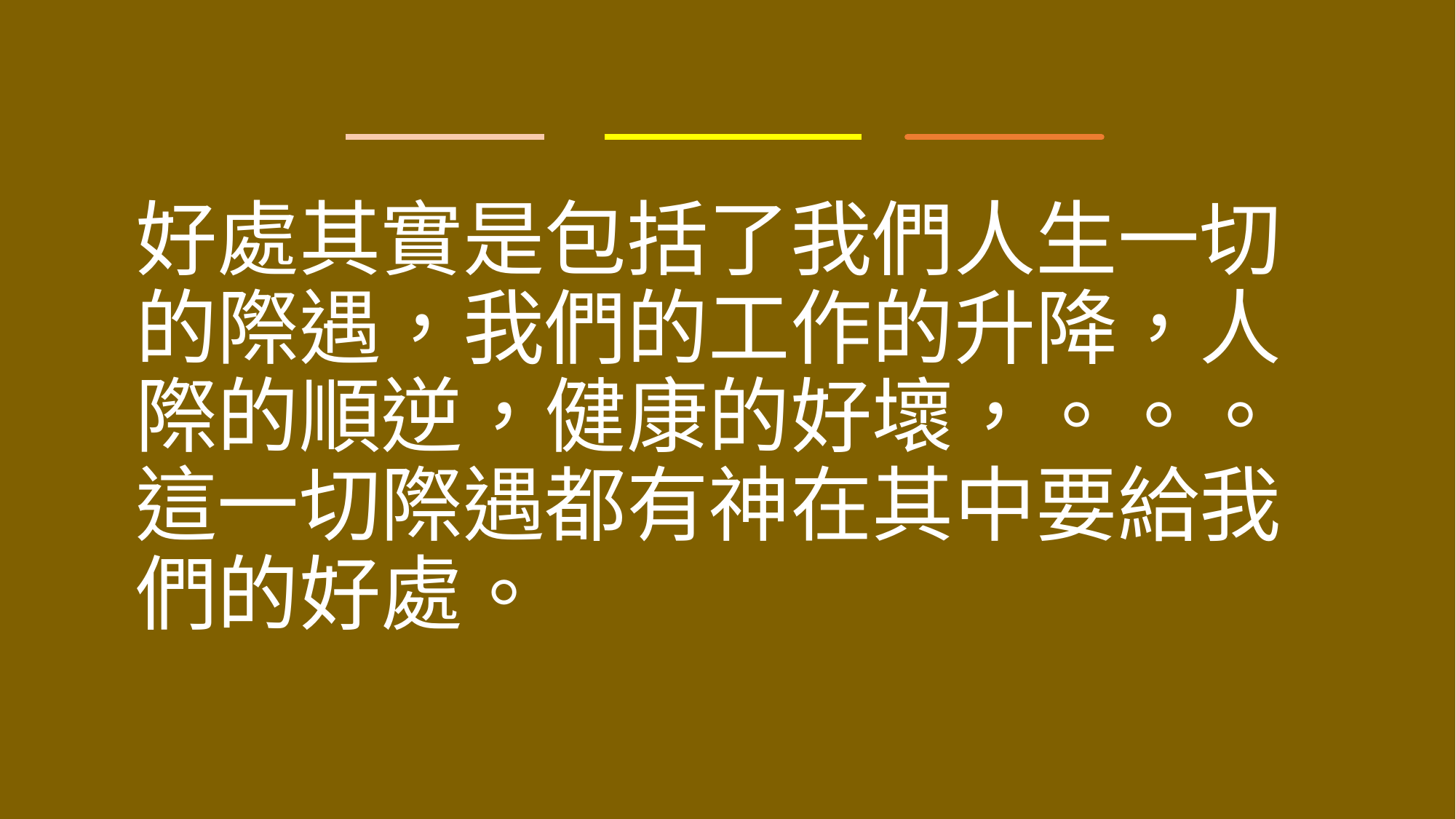

好處其實是包括了我們人生一切的際遇，我們的工作的升降，人際的順逆，健康的好壞，。。。這一切際遇都有神在其中要給我們的好處。